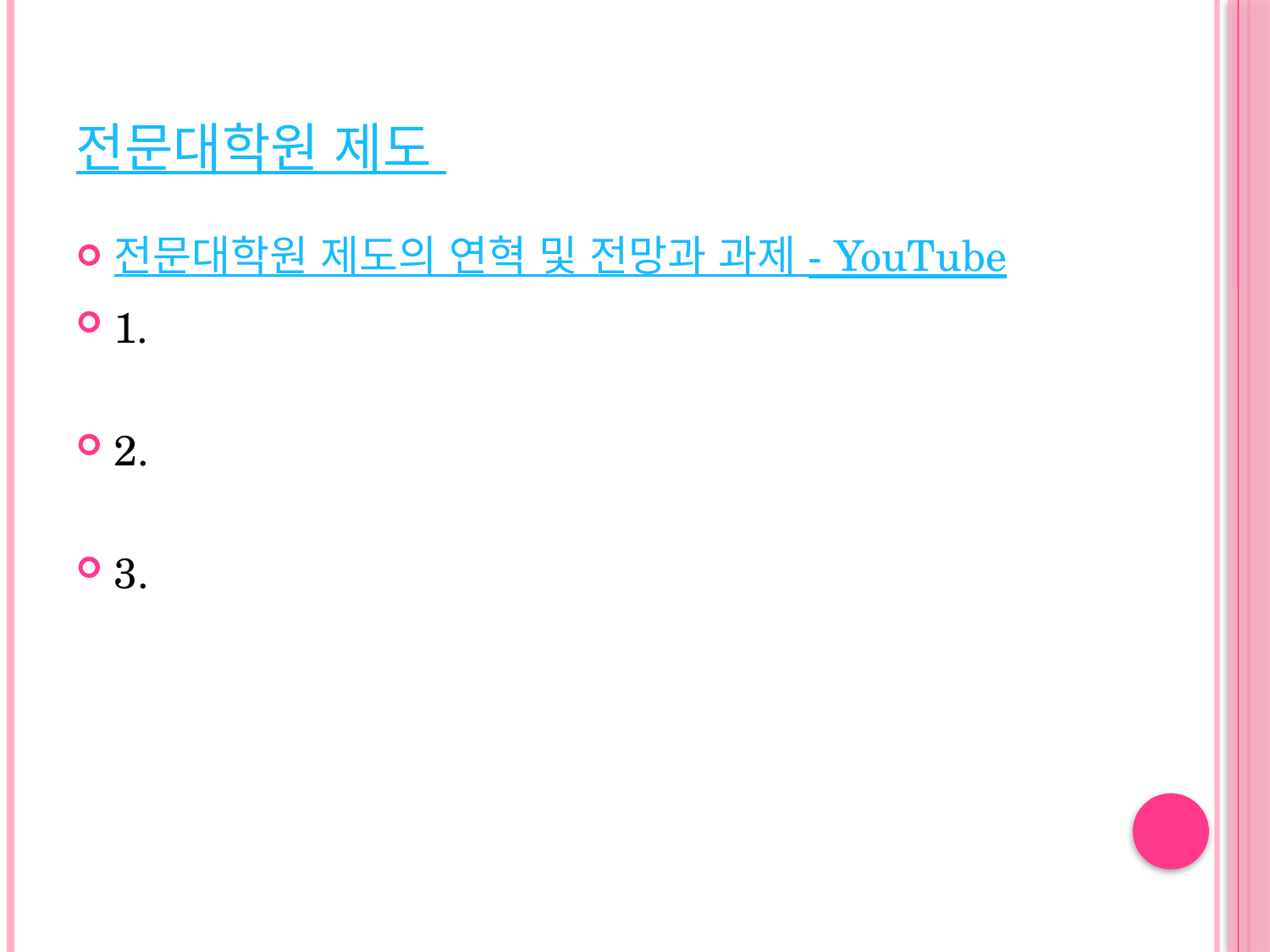

# 전문대학원 제도
전문대학원 제도의 연혁 및 전망과 과제 - YouTube
1.

2.

3.